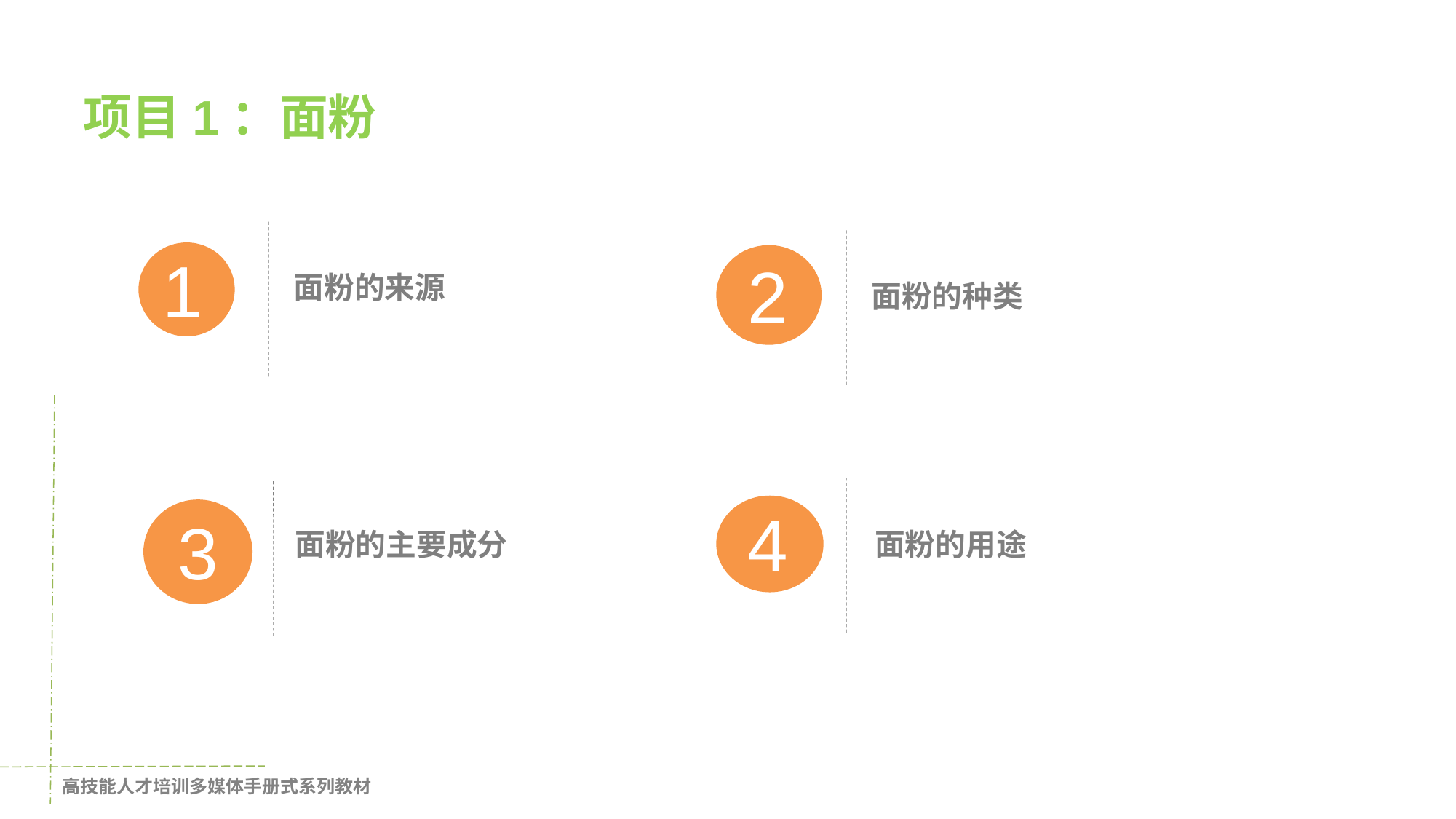

# 项目1：面粉

1

面粉的来源

2
面粉的种类

4

面粉的用途

3
面粉的主要成分